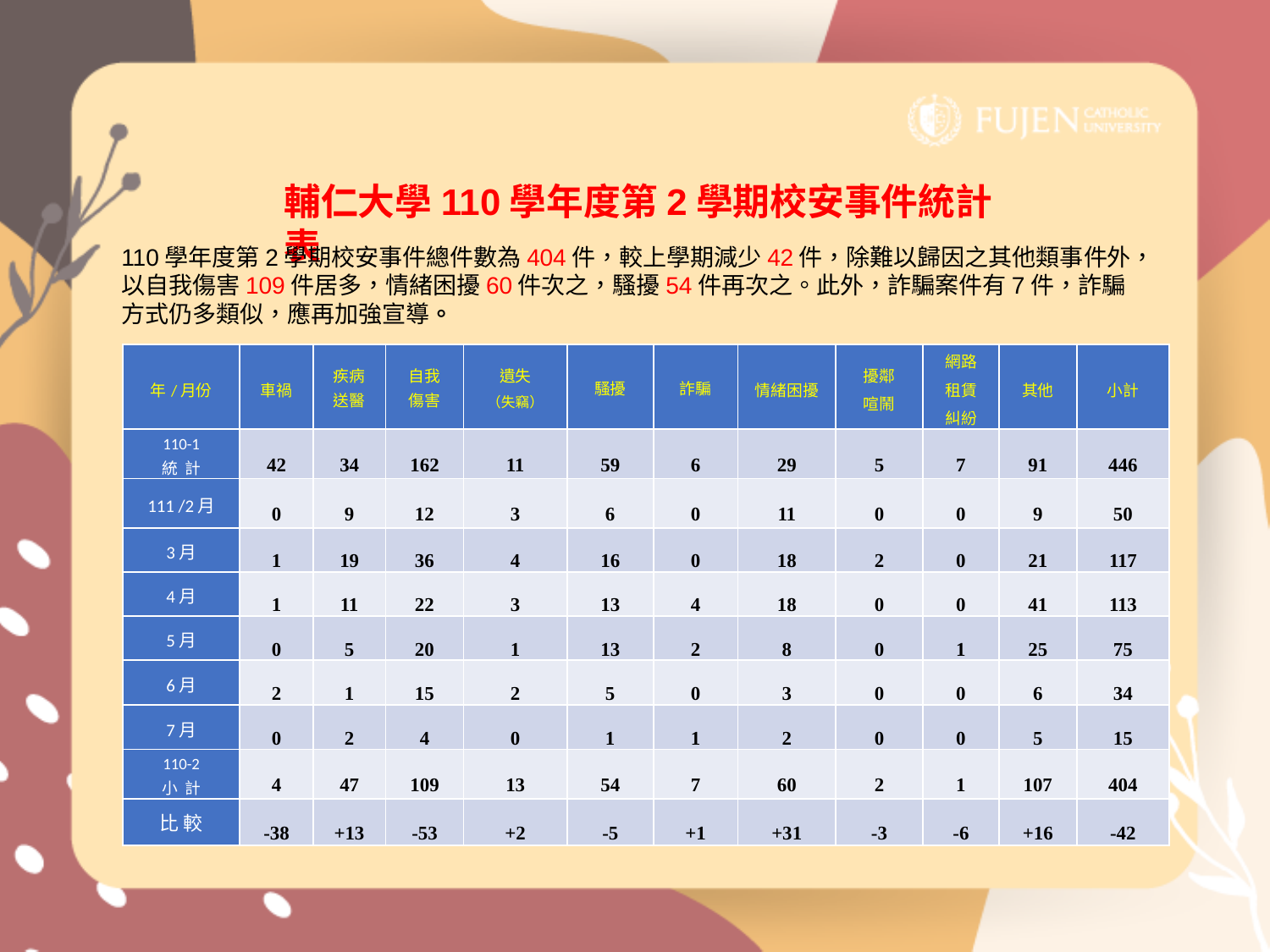

輔仁大學110學年度第2學期校安事件統計表
110學年度第2學期校安事件總件數為404件，較上學期減少42件，除難以歸因之其他類事件外，以自我傷害109件居多，情緒困擾60件次之，騷擾54件再次之。此外，詐騙案件有7件，詐騙方式仍多類似，應再加強宣導。
| 年/月份 | 車禍 | 疾病 送醫 | 自我 傷害 | 遺失 （失竊） | 騷擾 | 詐騙 | 情緒困擾 | 擾鄰 喧鬧 | 網路 租賃 糾紛 | 其他 | 小計 |
| --- | --- | --- | --- | --- | --- | --- | --- | --- | --- | --- | --- |
| 110-1 統 計 | 42 | 34 | 162 | 11 | 59 | 6 | 29 | 5 | 7 | 91 | 446 |
| 111 /2月 | 0 | 9 | 12 | 3 | 6 | 0 | 11 | 0 | 0 | 9 | 50 |
| 3月 | 1 | 19 | 36 | 4 | 16 | 0 | 18 | 2 | 0 | 21 | 117 |
| 4月 | 1 | 11 | 22 | 3 | 13 | 4 | 18 | 0 | 0 | 41 | 113 |
| 5月 | 0 | 5 | 20 | 1 | 13 | 2 | 8 | 0 | 1 | 25 | 75 |
| 6月 | 2 | 1 | 15 | 2 | 5 | 0 | 3 | 0 | 0 | 6 | 34 |
| 7月 | 0 | 2 | 4 | 0 | 1 | 1 | 2 | 0 | 0 | 5 | 15 |
| 110-2 小 計 | 4 | 47 | 109 | 13 | 54 | 7 | 60 | 2 | 1 | 107 | 404 |
| 比 較 | -38 | +13 | -53 | +2 | -5 | +1 | +31 | -3 | -6 | +16 | -42 |